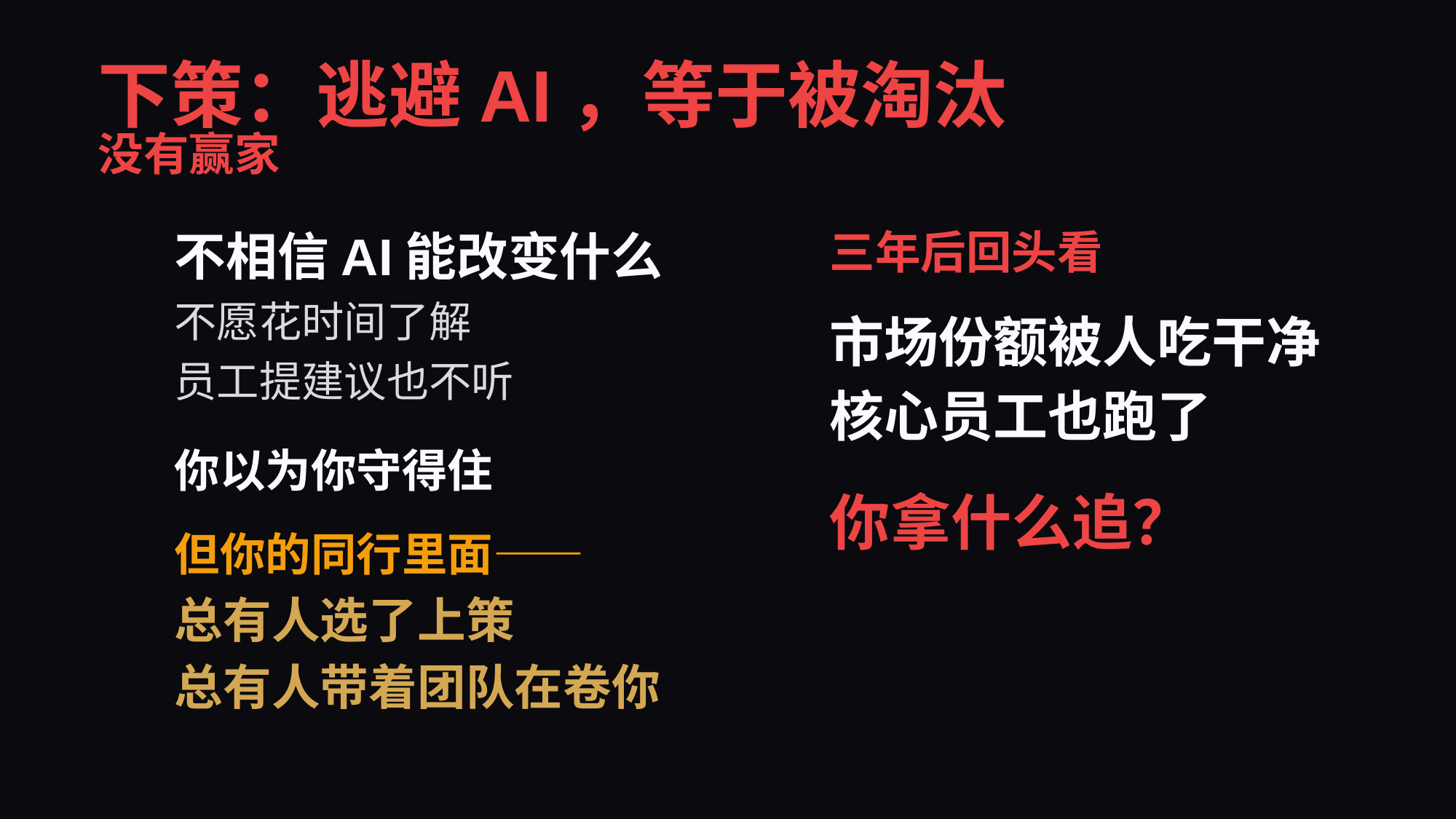

下策：逃避AI，等于被淘汰
没有赢家
不相信AI能改变什么
不愿花时间了解
员工提建议也不听

你以为你守得住

但你的同行里面——
总有人选了上策
总有人带着团队在卷你
三年后回头看

市场份额被人吃干净
核心员工也跑了

你拿什么追？